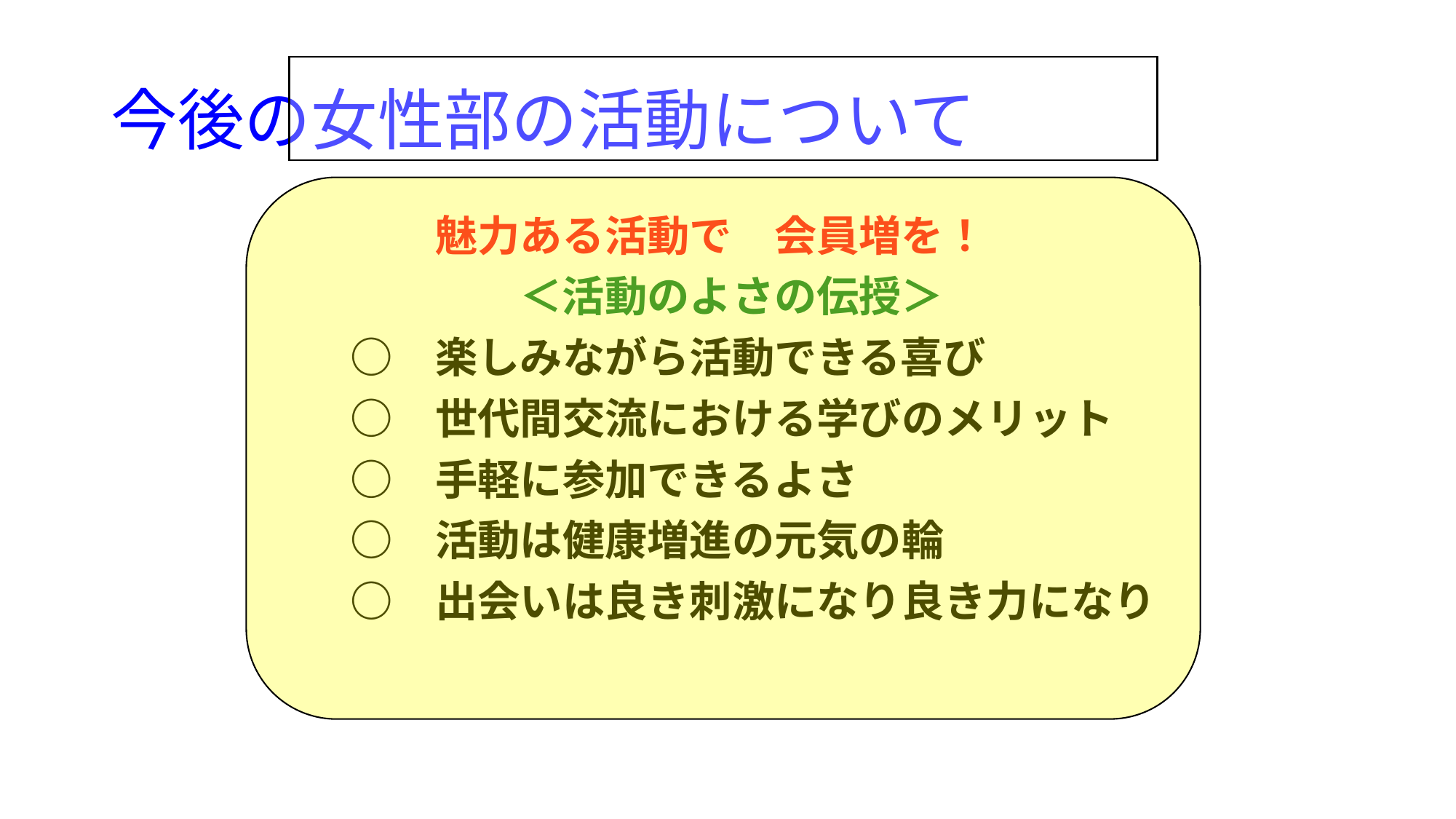

# 今後の女性部の活動について

　　　　魅力ある活動で　会員増を！
　　　　　　＜活動のよさの伝授＞
　　○　楽しみながら活動できる喜び
　　○　世代間交流における学びのメリット
　　○　手軽に参加できるよさ
　　○　活動は健康増進の元気の輪
　　○　出会いは良き刺激になり良き力になり